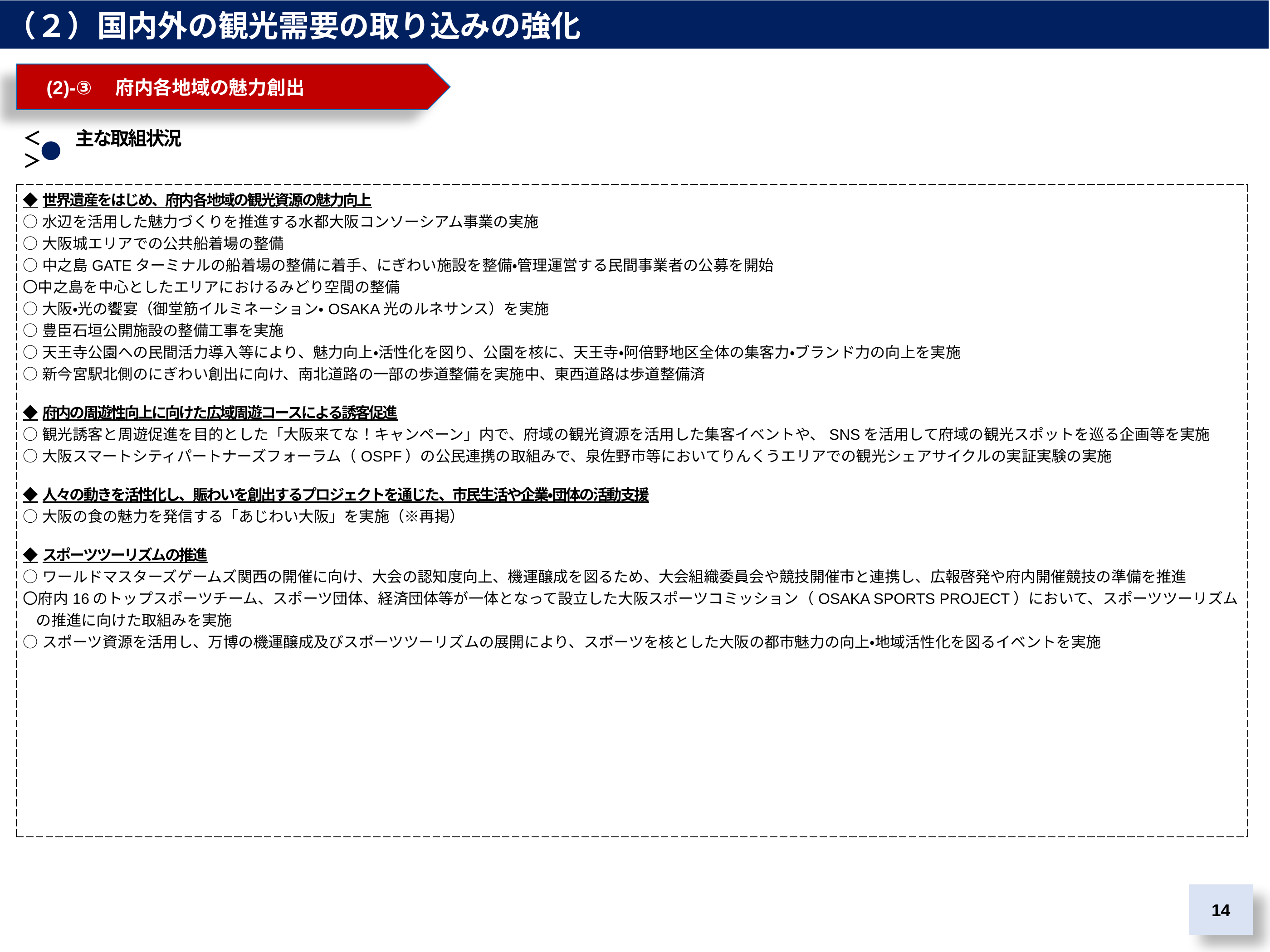

（２）国内外の観光需要の取り込みの強化
　(2)-③　府内各地域の魅力創出
＜　　主な取組状況＞

| ◆世界遺産をはじめ、府内各地域の観光資源の魅力向上 ○水辺を活用した魅力づくりを推進する水都大阪コンソーシアム事業の実施 ○大阪城エリアでの公共船着場の整備 ○中之島GATEターミナルの船着場の整備に着手、にぎわい施設を整備・管理運営する民間事業者の公募を開始 〇中之島を中心としたエリアにおけるみどり空間の整備 ○大阪・光の饗宴（御堂筋イルミネーション・OSAKA光のルネサンス）を実施 ○豊臣石垣公開施設の整備工事を実施 ○天王寺公園への民間活力導入等により、魅力向上・活性化を図り、公園を核に、天王寺・阿倍野地区全体の集客力・ブランド力の向上を実施 ○新今宮駅北側のにぎわい創出に向け、南北道路の一部の歩道整備を実施中、東西道路は歩道整備済 ◆府内の周遊性向上に向けた広域周遊コースによる誘客促進 ○観光誘客と周遊促進を目的とした「大阪来てな！キャンペーン」内で、府域の観光資源を活用した集客イベントや、SNSを活用して府域の観光スポットを巡る企画等を実施 ○大阪スマートシティパートナーズフォーラム（OSPF）の公民連携の取組みで、泉佐野市等においてりんくうエリアでの観光シェアサイクルの実証実験の実施 ◆人々の動きを活性化し、賑わいを創出するプロジェクトを通じた、市民生活や企業・団体の活動支援 ○大阪の食の魅力を発信する「あじわい大阪」を実施（※再掲） ◆スポーツツーリズムの推進 ○ワールドマスターズゲームズ関西の開催に向け、大会の認知度向上、機運醸成を図るため、大会組織委員会や競技開催市と連携し、広報啓発や府内開催競技の準備を推進 〇府内16のトップスポーツチーム、スポーツ団体、経済団体等が一体となって設立した大阪スポーツコミッション（OSAKA SPORTS PROJECT）において、スポーツツーリズムの推進に向けた取組みを実施 ○スポーツ資源を活用し、万博の機運醸成及びスポーツツーリズムの展開により、スポーツを核とした大阪の都市魅力の向上・地域活性化を図るイベントを実施 |
| --- |
14